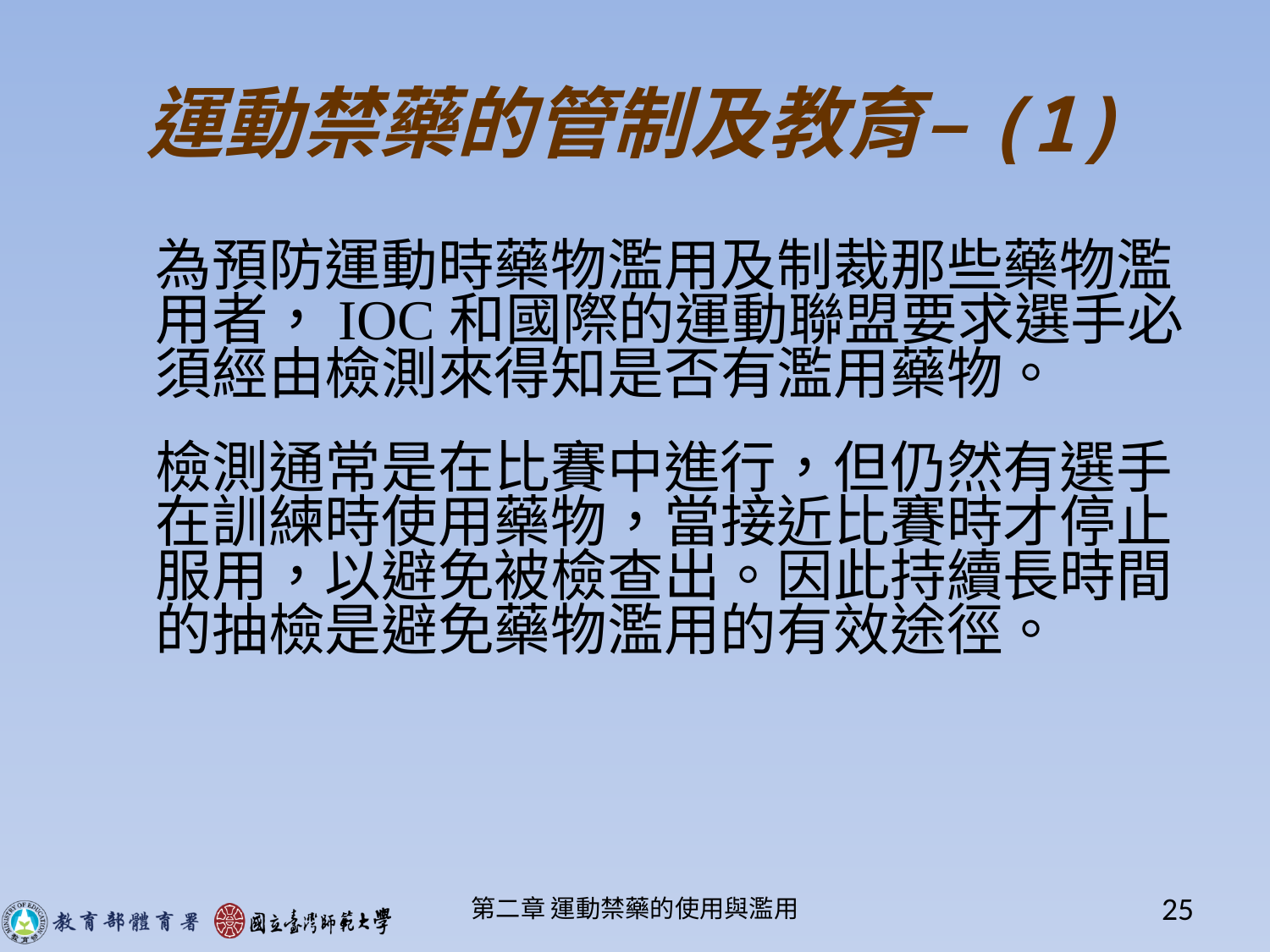

運動禁藥的管制及教育–(1)
為預防運動時藥物濫用及制裁那些藥物濫用者，IOC和國際的運動聯盟要求選手必須經由檢測來得知是否有濫用藥物。

檢測通常是在比賽中進行，但仍然有選手在訓練時使用藥物，當接近比賽時才停止服用，以避免被檢查出。因此持續長時間的抽檢是避免藥物濫用的有效途徑。
第二章 運動禁藥的使用與濫用
25